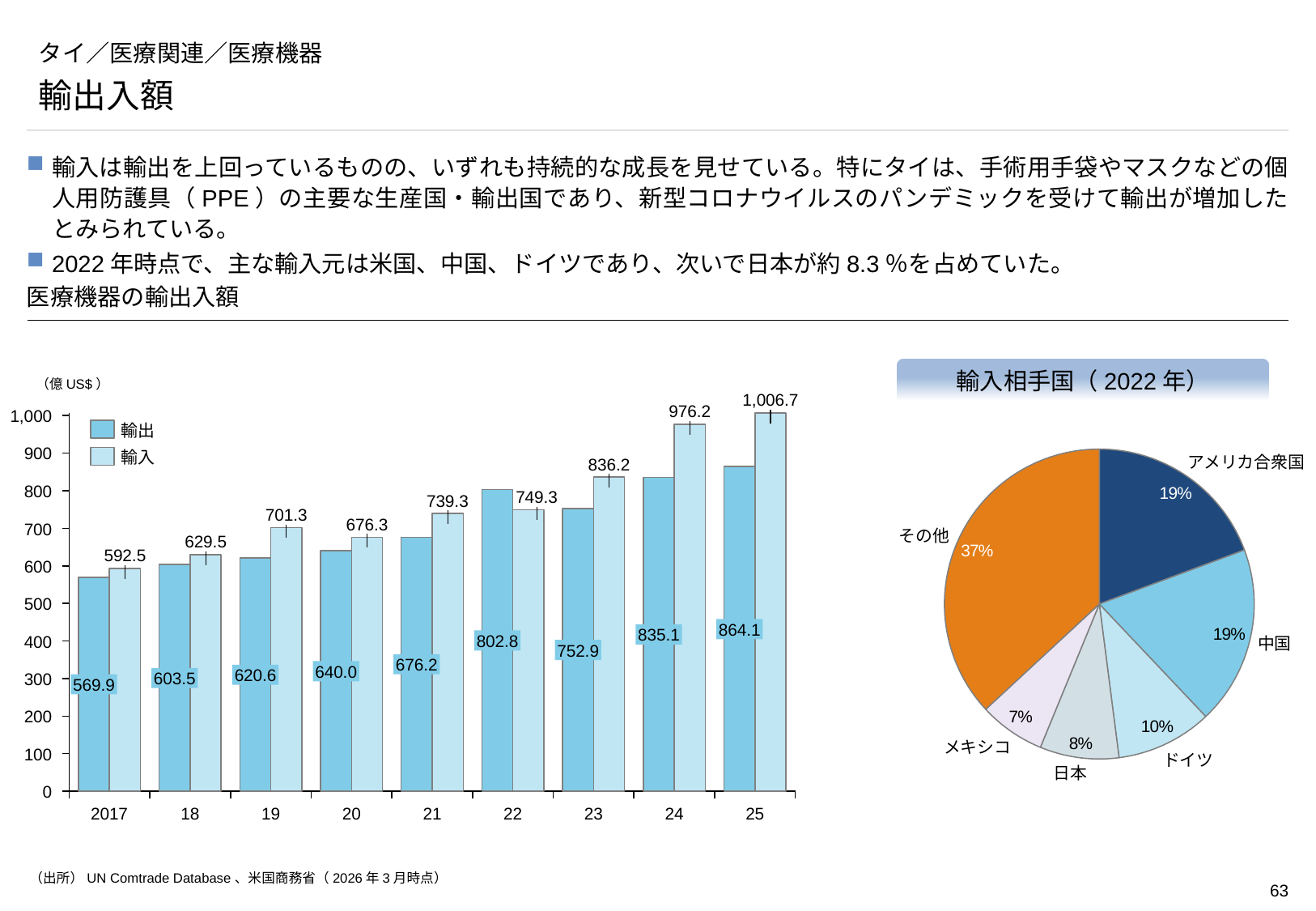

# タイ／医療関連／医療機器
輸出入額
輸入は輸出を上回っているものの、いずれも持続的な成長を見せている。特にタイは、手術用手袋やマスクなどの個人用防護具（PPE）の主要な生産国・輸出国であり、新型コロナウイルスのパンデミックを受けて輸出が増加したとみられている。
2022年時点で、主な輸入元は米国、中国、ドイツであり、次いで日本が約8.3％を占めていた。
医療機器の輸出入額
輸入相手国（2022年）
（億US$）
1,006.7
976.2

### Chart

| Category |  |  |
|---|---|---|
1,000

### Chart

| Category |  |
|---|---|
輸出

900
輸入

アメリカ合衆国
836.2
800
749.3
739.3
701.3
676.3
700
その他
629.5
592.5
600
500
864.1
835.1
802.8
400
中国
752.9
676.2
640.0
620.6
603.5
300
569.9
200
メキシコ
100
ドイツ
日本
0
2017
18
19
20
21
22
23
24
25
（出所）UN Comtrade Database、米国商務省（2026年3月時点）